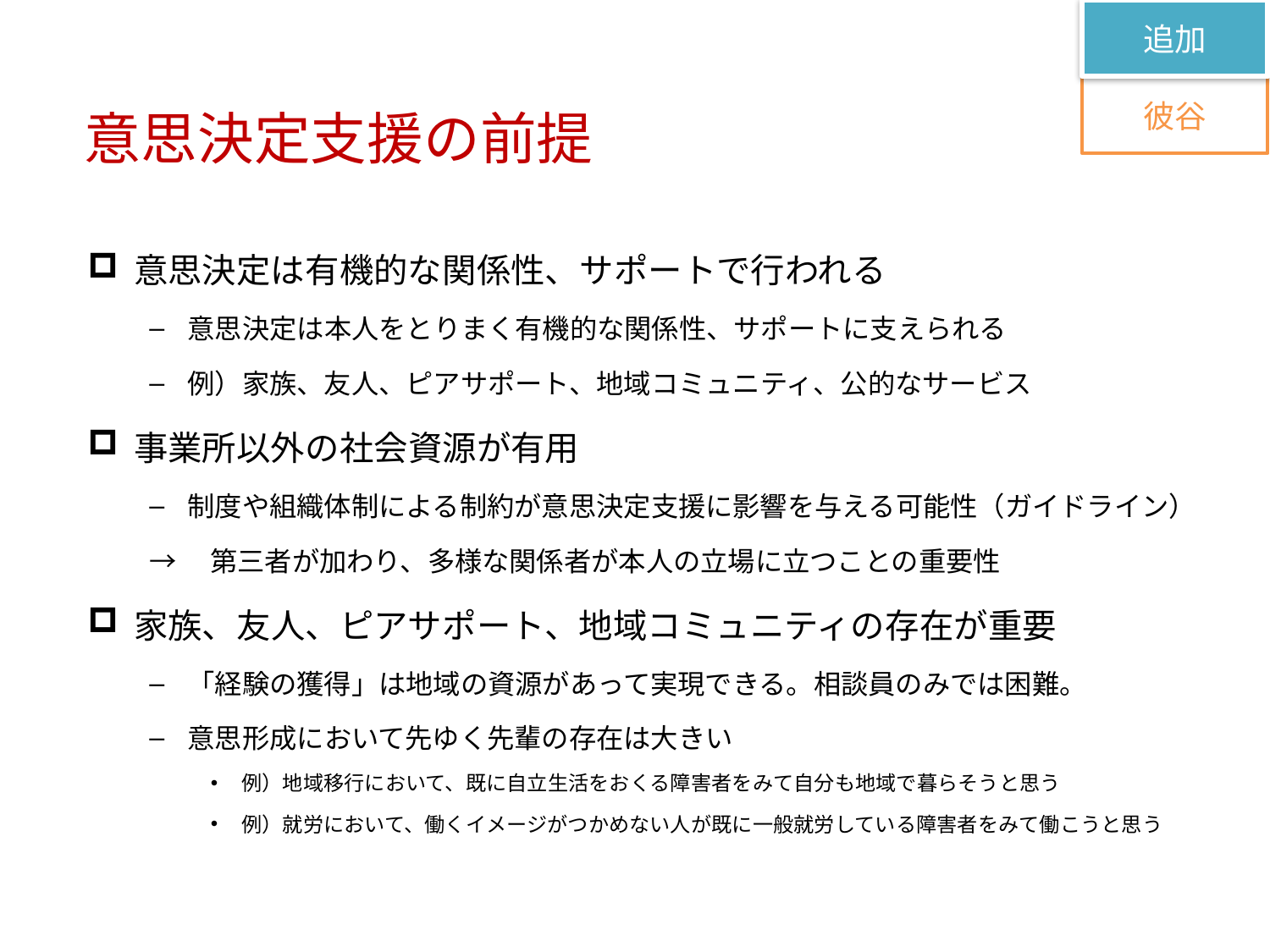

追加
# 意思決定支援の前提
彼谷
意思決定は有機的な関係性、サポートで行われる
意思決定は本人をとりまく有機的な関係性、サポートに支えられる
例）家族、友人、ピアサポート、地域コミュニティ、公的なサービス
事業所以外の社会資源が有用
制度や組織体制による制約が意思決定支援に影響を与える可能性（ガイドライン）
→　第三者が加わり、多様な関係者が本人の立場に立つことの重要性
家族、友人、ピアサポート、地域コミュニティの存在が重要
「経験の獲得」は地域の資源があって実現できる。相談員のみでは困難。
意思形成において先ゆく先輩の存在は大きい
例）地域移行において、既に自立生活をおくる障害者をみて自分も地域で暮らそうと思う
例）就労において、働くイメージがつかめない人が既に一般就労している障害者をみて働こうと思う